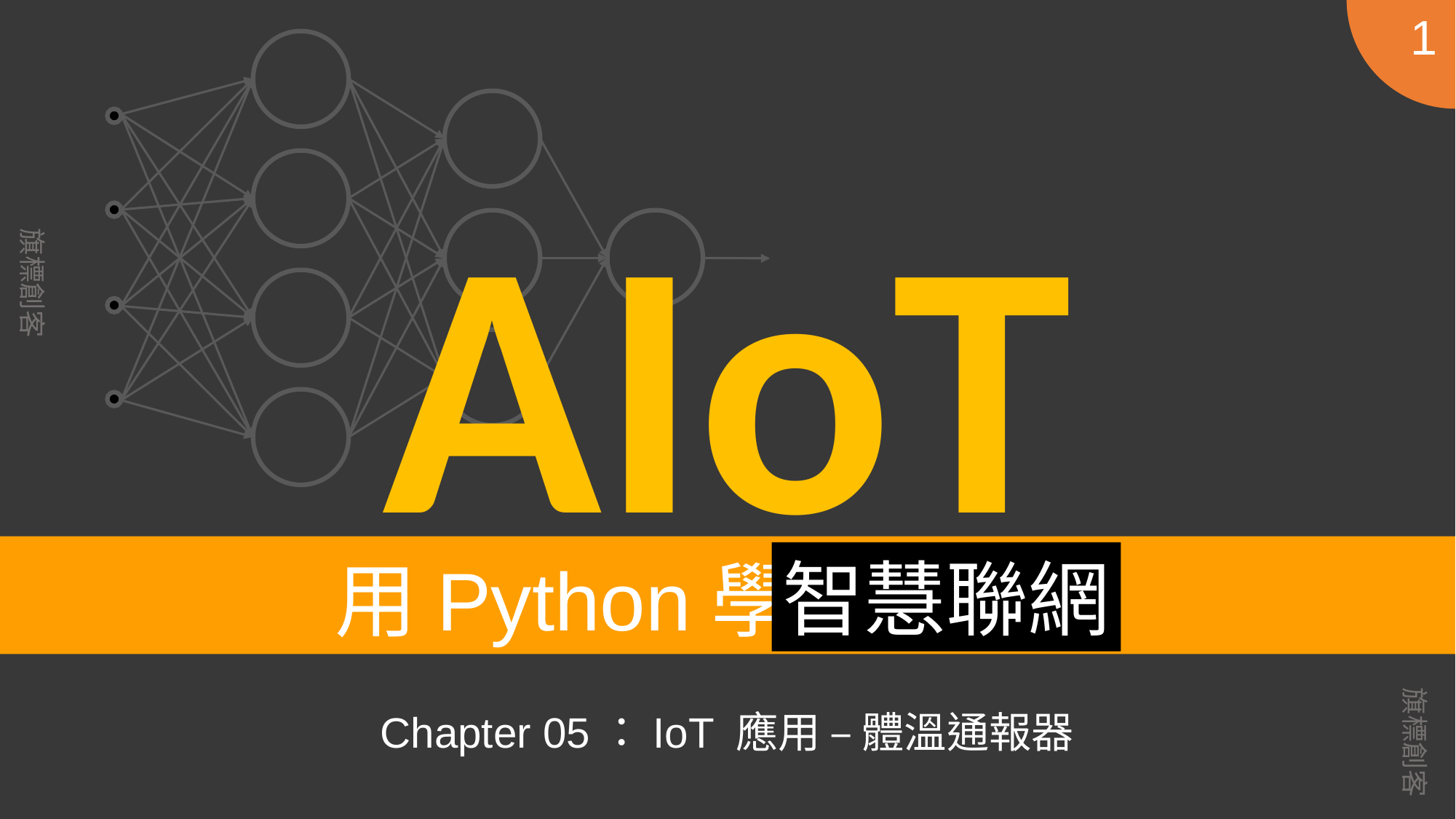

AIoT
# 用Python學智慧聯網
智慧聯網
Chapter 05：IoT 應用 – 體溫通報器